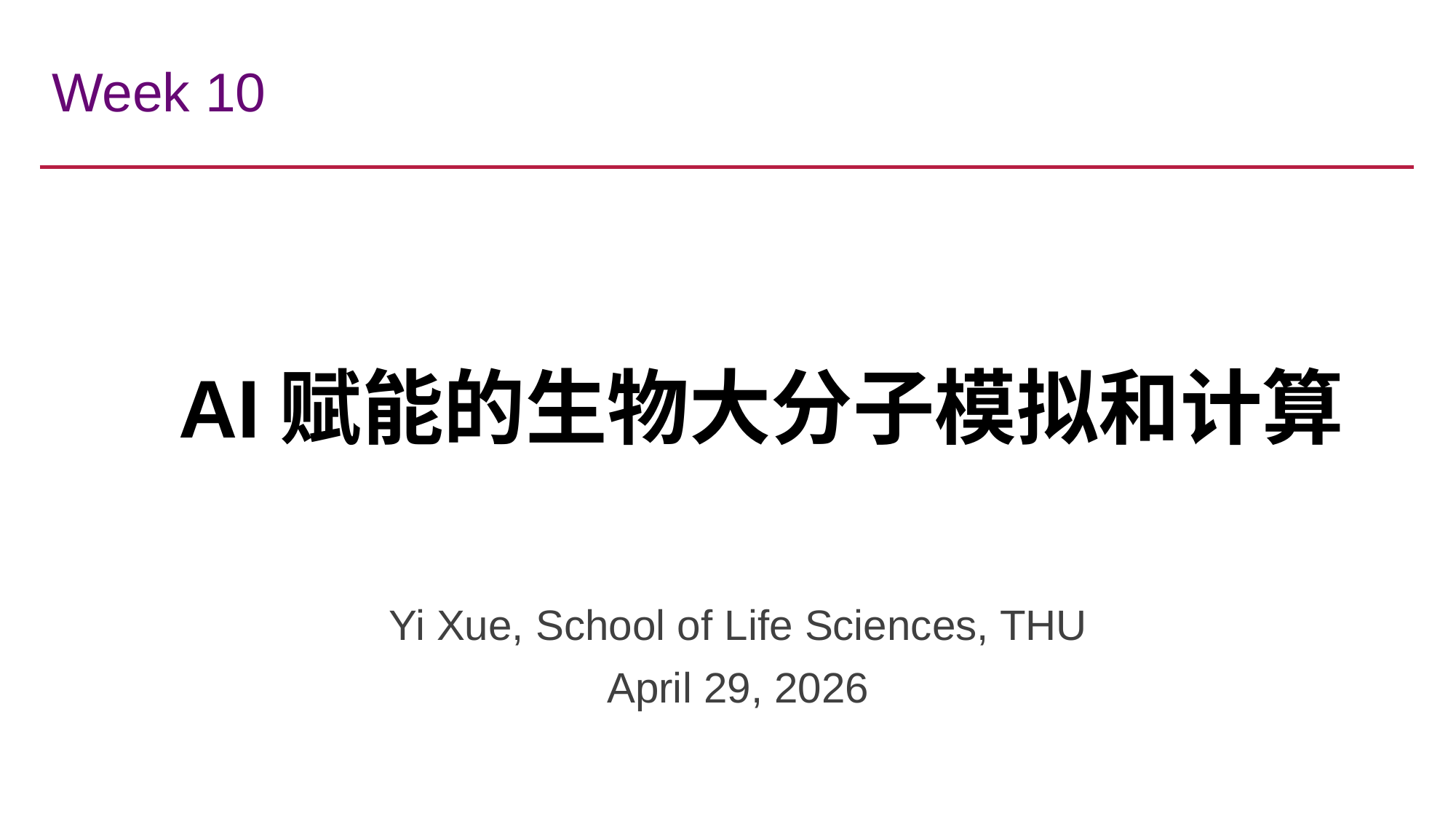

Week 10
# AI赋能的生物大分子模拟和计算
Yi Xue, School of Life Sciences, THU
April 29, 2026